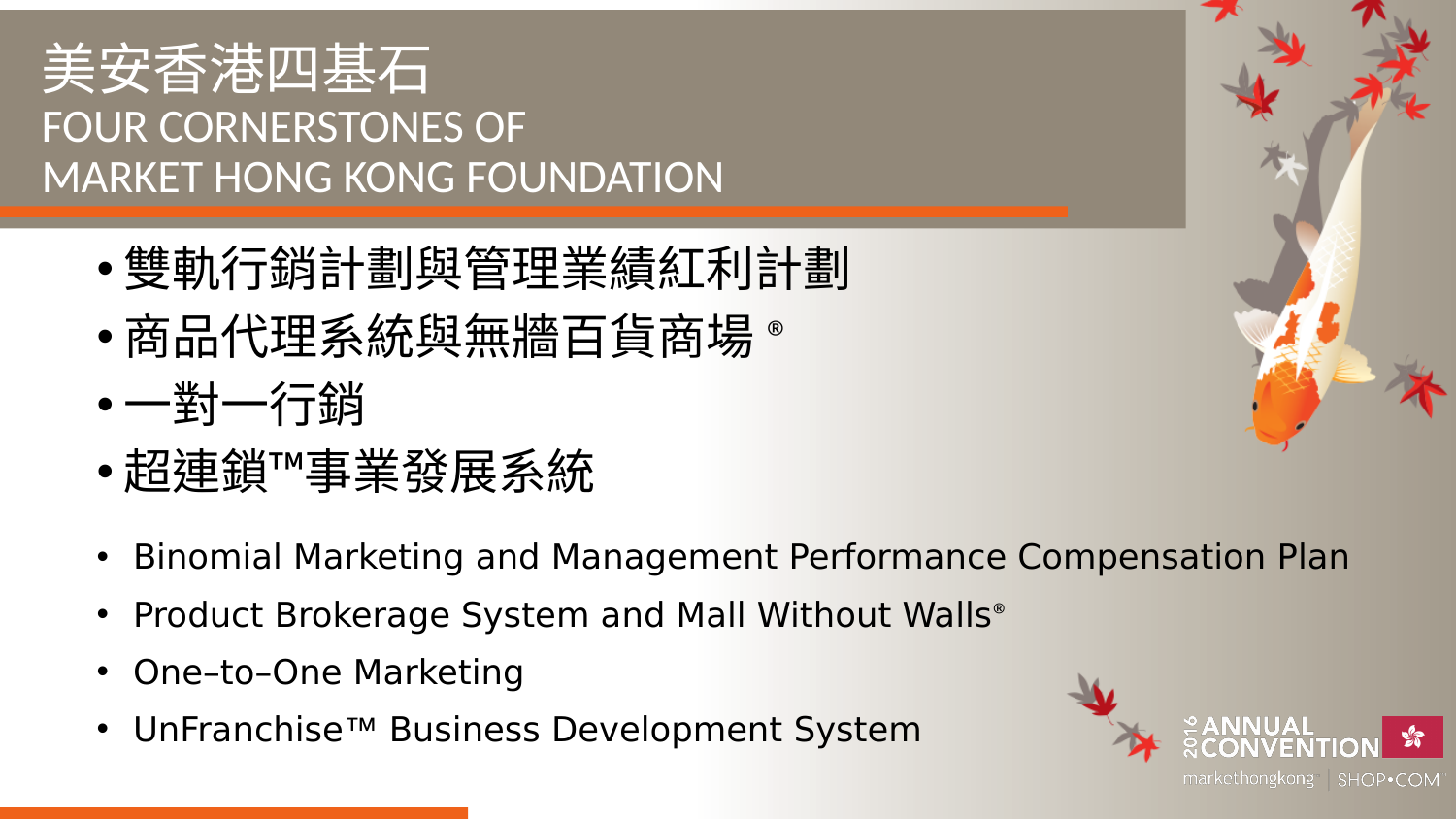

# 美安香港四基石 FOUR CORNERSTONES OF MARKET HONG KONG FOUNDATION

雙軌行銷計劃與管理業績紅利計劃
商品代理系統與無牆百貨商場®
一對一行銷
超連鎖™事業發展系統
Binomial Marketing and Management Performance Compensation Plan
Product Brokerage System and Mall Without Walls®
One–to–One Marketing
UnFranchise™ Business Development System